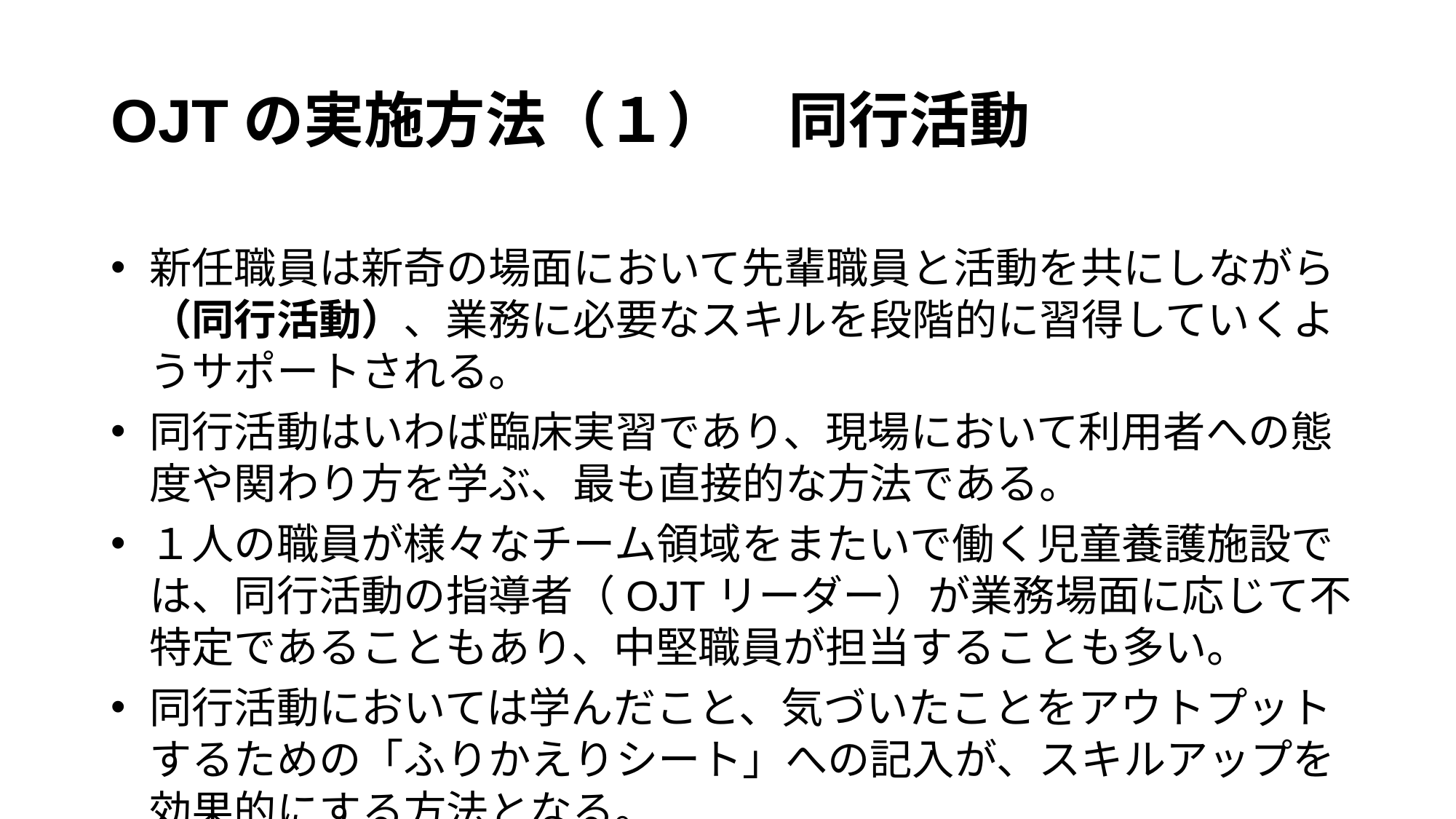

# OJTの実施方法（１）　同行活動
新任職員は新奇の場面において先輩職員と活動を共にしながら（同行活動）、業務に必要なスキルを段階的に習得していくようサポートされる。
同行活動はいわば臨床実習であり、現場において利用者への態度や関わり方を学ぶ、最も直接的な方法である。
１人の職員が様々なチーム領域をまたいで働く児童養護施設では、同行活動の指導者（OJTリーダー）が業務場面に応じて不特定であることもあり、中堅職員が担当することも多い。
同行活動においては学んだこと、気づいたことをアウトプットするための「ふりかえりシート」への記入が、スキルアップを効果的にする方法となる。